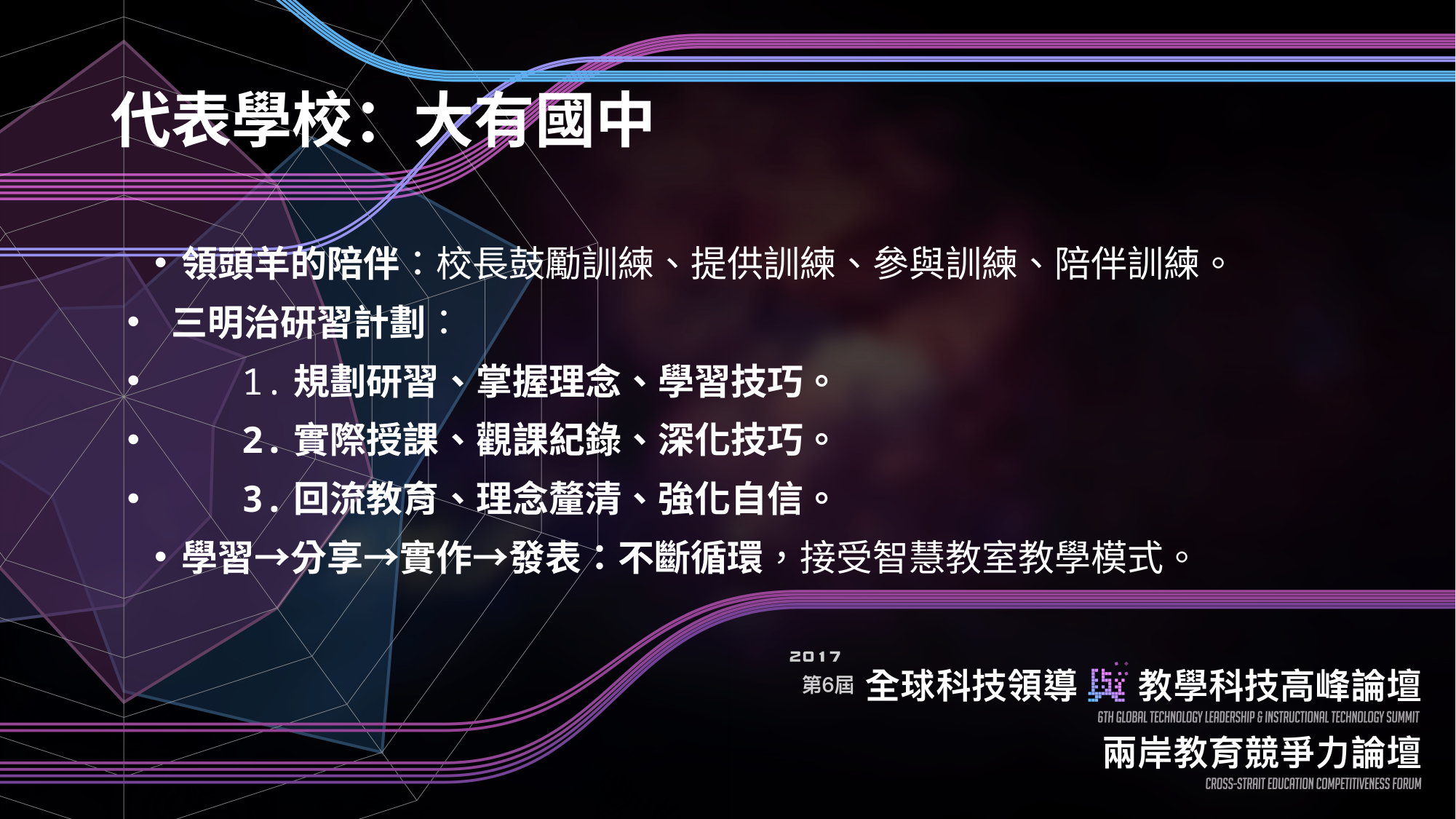

# 代表學校：大有國中
領頭羊的陪伴：校長鼓勵訓練、提供訓練、參與訓練、陪伴訓練。
 三明治研習計劃：
    1.規劃研習、掌握理念、學習技巧。
    2.實際授課、觀課紀錄、深化技巧。
    3.回流教育、理念釐清、強化自信。
學習→分享→實作→發表：不斷循環，接受智慧教室教學模式。